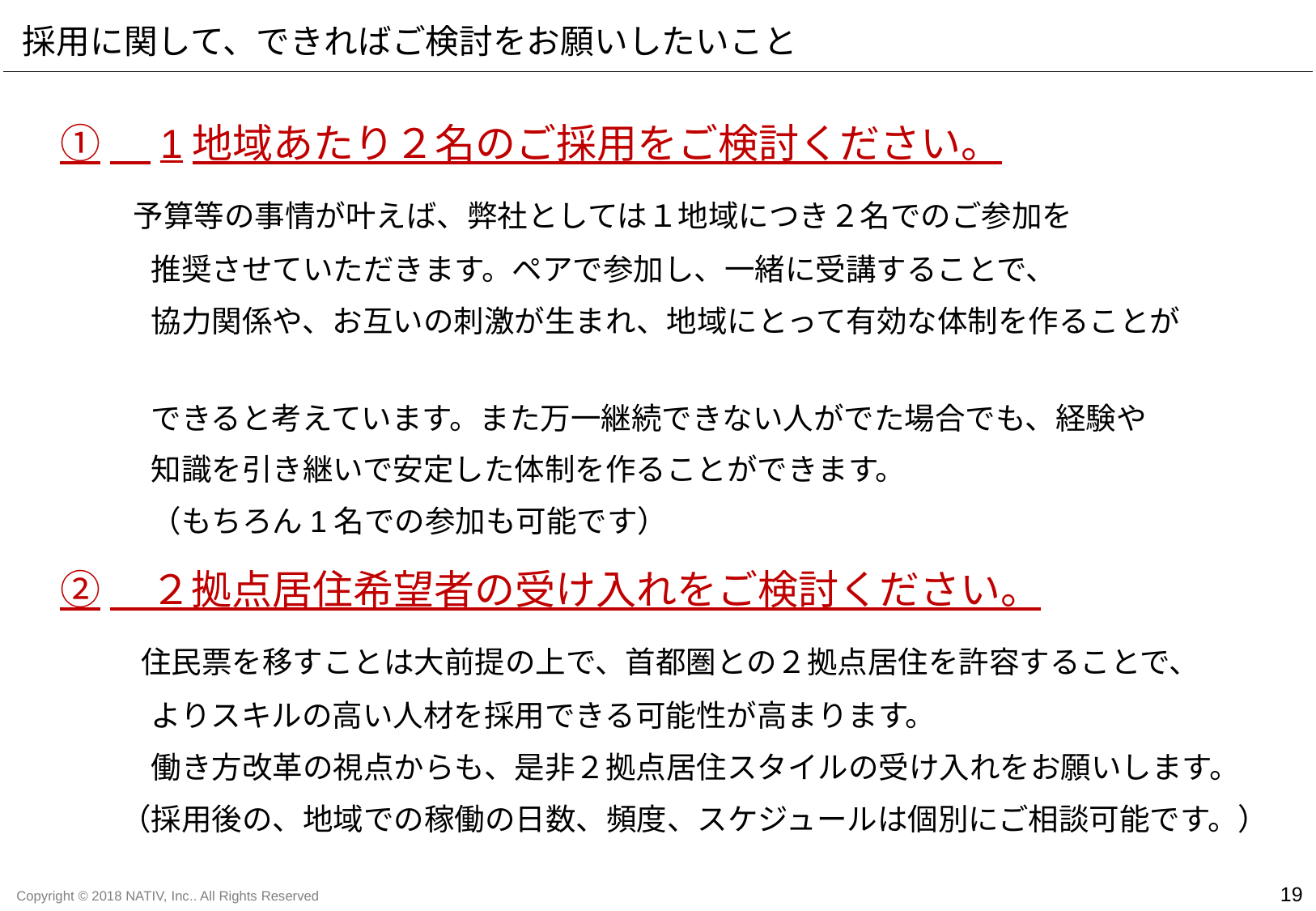

採用に関して、できればご検討をお願いしたいこと
①　1地域あたり２名のご採用をご検討ください。
       予算等の事情が叶えば、弊社としては１地域につき２名でのご参加を
　　　推奨させていただきます。ペアで参加し、一緒に受講することで、
　　　協力関係や、お互いの刺激が生まれ、地域にとって有効な体制を作ることが
　　　できると考えています。また万一継続できない人がでた場合でも、経験や
　　　知識を引き継いで安定した体制を作ることができます。
　　　（もちろん1名での参加も可能です）
②　２拠点居住希望者の受け入れをご検討ください。
　　住民票を移すことは大前提の上で、首都圏との２拠点居住を許容することで、
　　　よりスキルの高い人材を採用できる可能性が高まります。
　　　働き方改革の視点からも、是非２拠点居住スタイルの受け入れをお願いします。
　　（採用後の、地域での稼働の日数、頻度、スケジュールは個別にご相談可能です。）